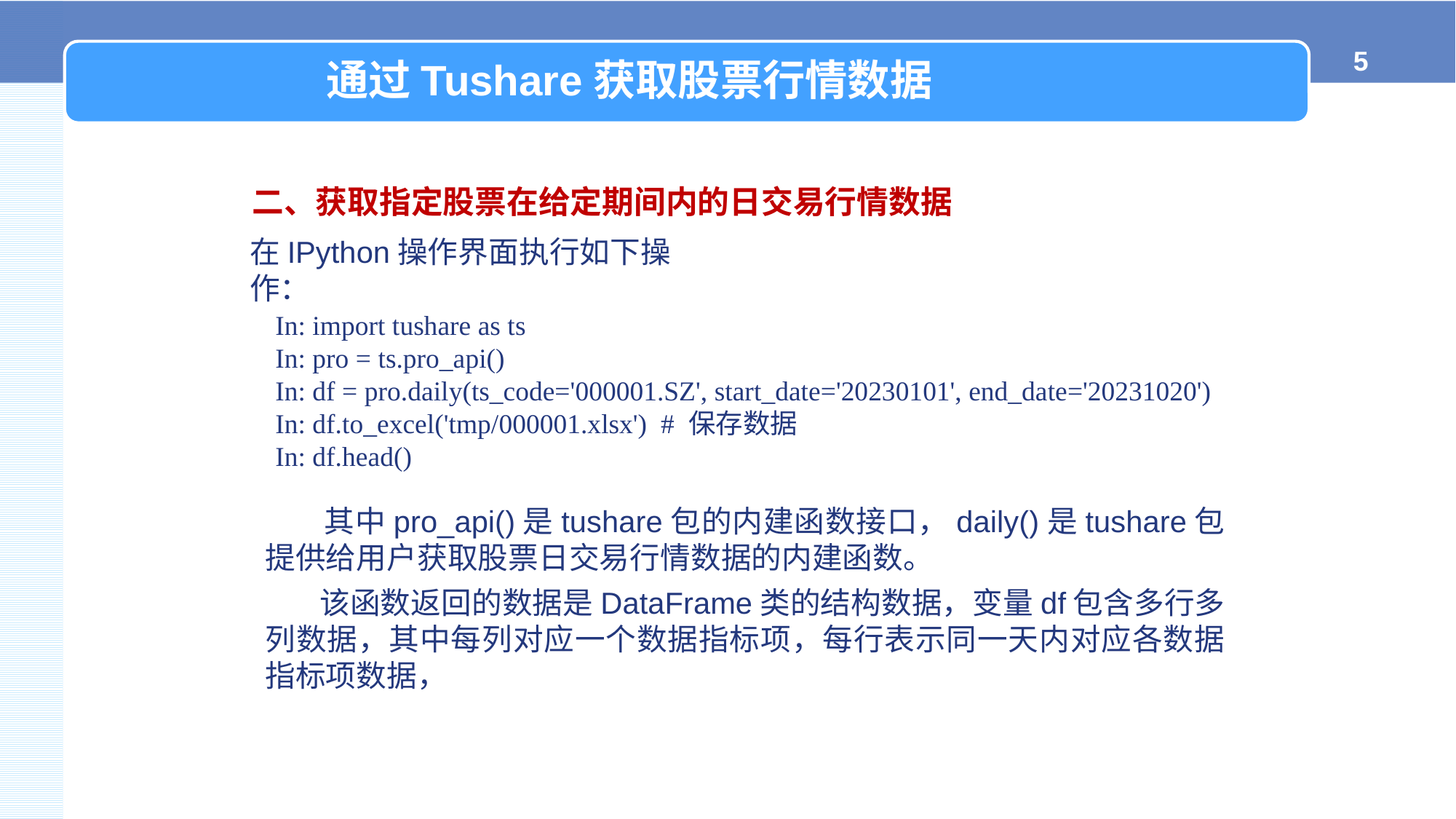

通过Tushare获取股票行情数据
二、获取指定股票在给定期间内的日交易行情数据
在IPython操作界面执行如下操作：
In: import tushare as ts
In: pro = ts.pro_api()
In: df = pro.daily(ts_code='000001.SZ', start_date='20230101', end_date='20231020')
In: df.to_excel('tmp/000001.xlsx')  # 保存数据
In: df.head()
       其中pro_api()是tushare包的内建函数接口，daily()是tushare包提供给用户获取股票日交易行情数据的内建函数。
       该函数返回的数据是DataFrame类的结构数据，变量df包含多行多列数据，其中每列对应一个数据指标项，每行表示同一天内对应各数据指标项数据，